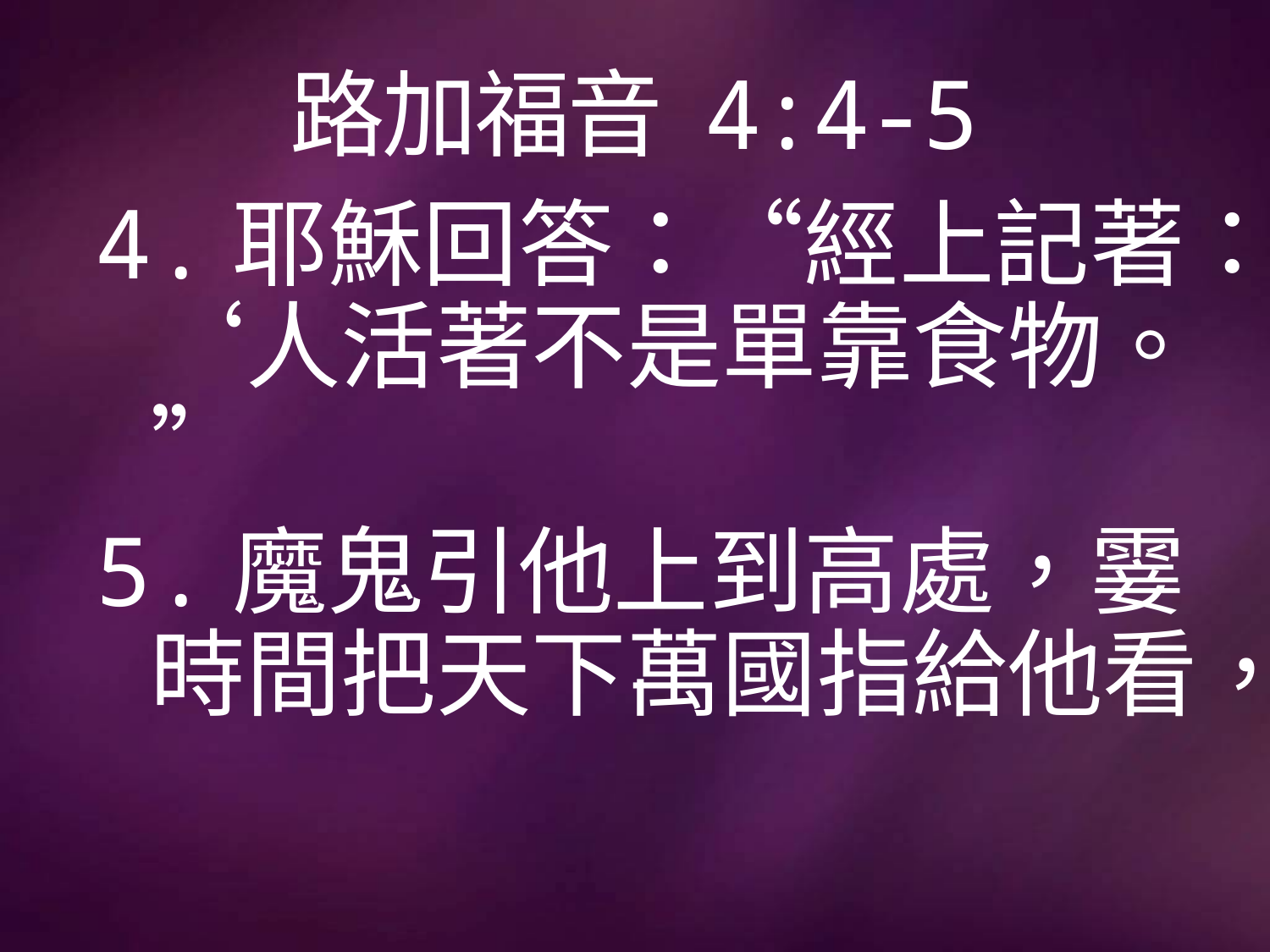

# 路加福音 4:4-5
4.耶穌回答：“經上記著：‘人活著不是單靠食物。”
5.魔鬼引他上到高處，霎時間把天下萬國指給他看，